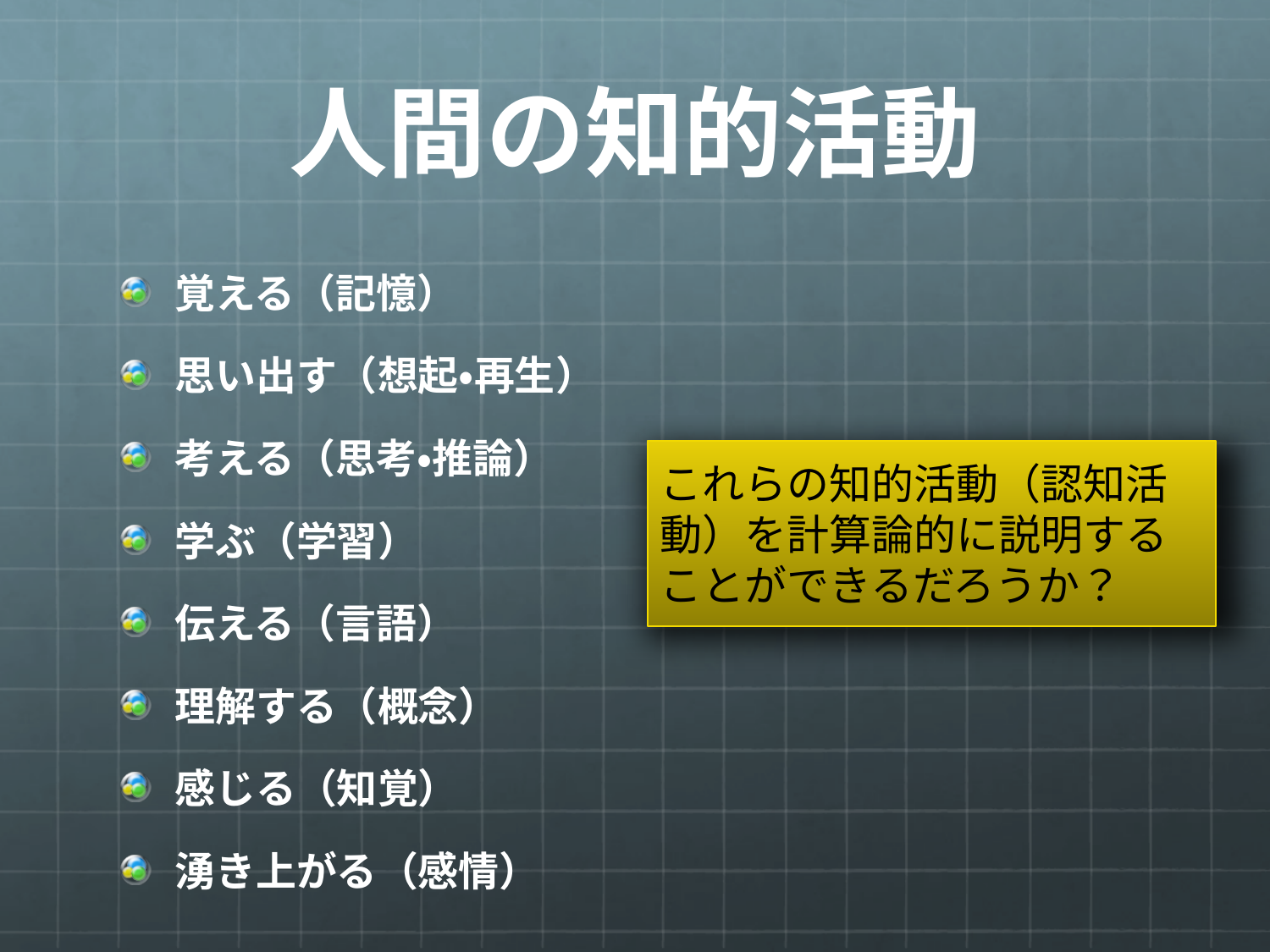

# 人間の知的活動
覚える（記憶）
思い出す（想起・再生）
考える（思考・推論）
学ぶ（学習）
伝える（言語）
理解する（概念）
感じる（知覚）
湧き上がる（感情）
これらの知的活動（認知活動）を計算論的に説明することができるだろうか？